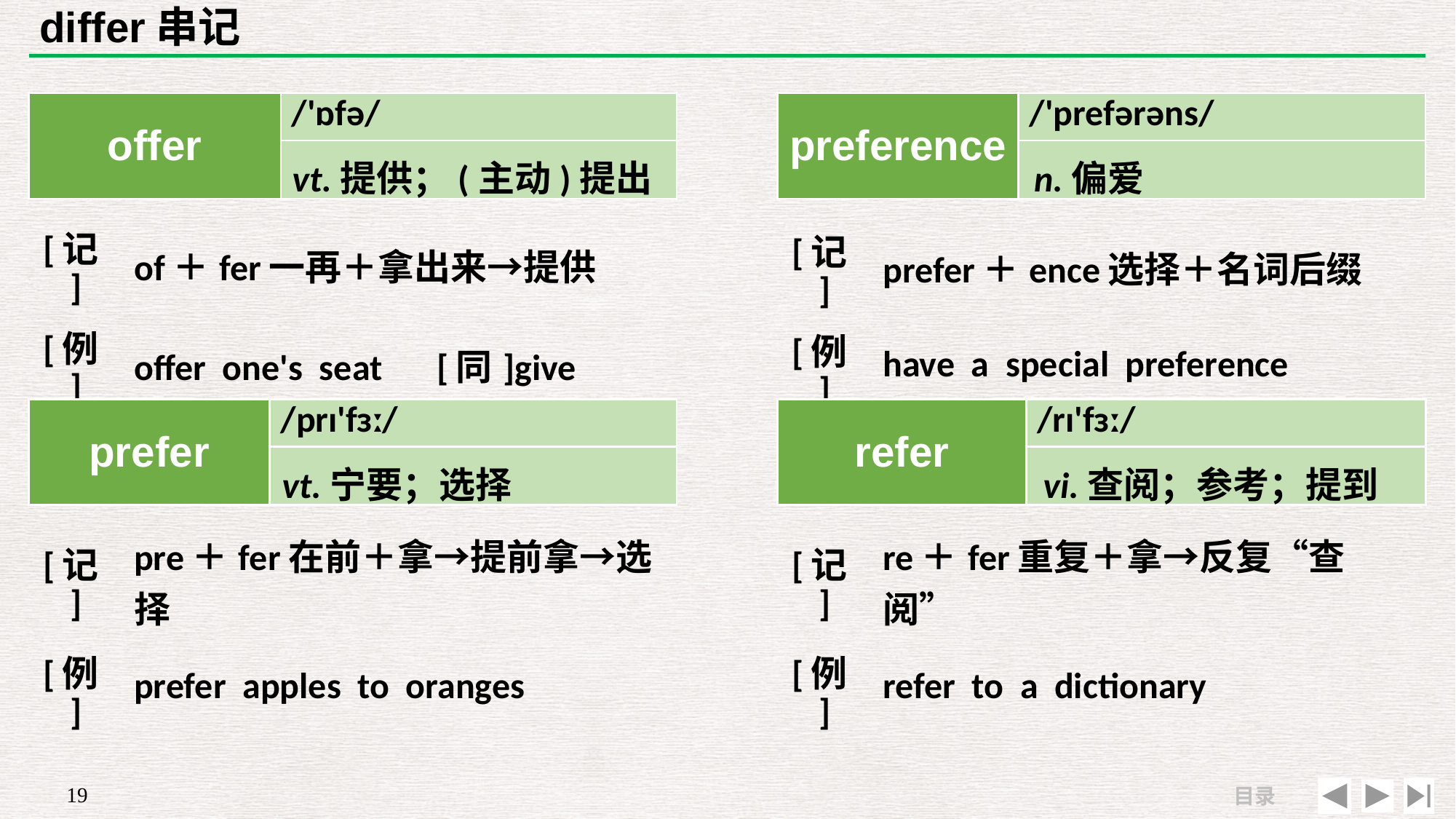

# differ串记

| offer | /'ɒfə/ |
| --- | --- |
|  |  |
| preference | /'prefərəns/ |
| --- | --- |
|  |  |
n.偏爱
vt.提供；(主动)提出
| [记] | of＋fer一再＋拿出来→提供 |
| --- | --- |
| [例] | offer one's seat　[同]give |
| [记] | prefer＋ence选择＋名词后缀 |
| --- | --- |
| [例] | have a special preference |
| prefer | /prɪ'fɜː/ |
| --- | --- |
|  |  |
| refer | /rɪ'fɜː/ |
| --- | --- |
|  |  |
vi.查阅；参考；提到
vt.宁要；选择
| [记] | pre＋fer在前＋拿→提前拿→选择 |
| --- | --- |
| [例] | prefer apples to oranges |
| [记] | re＋fer重复＋拿→反复“查阅” |
| --- | --- |
| [例] | refer to a dictionary |